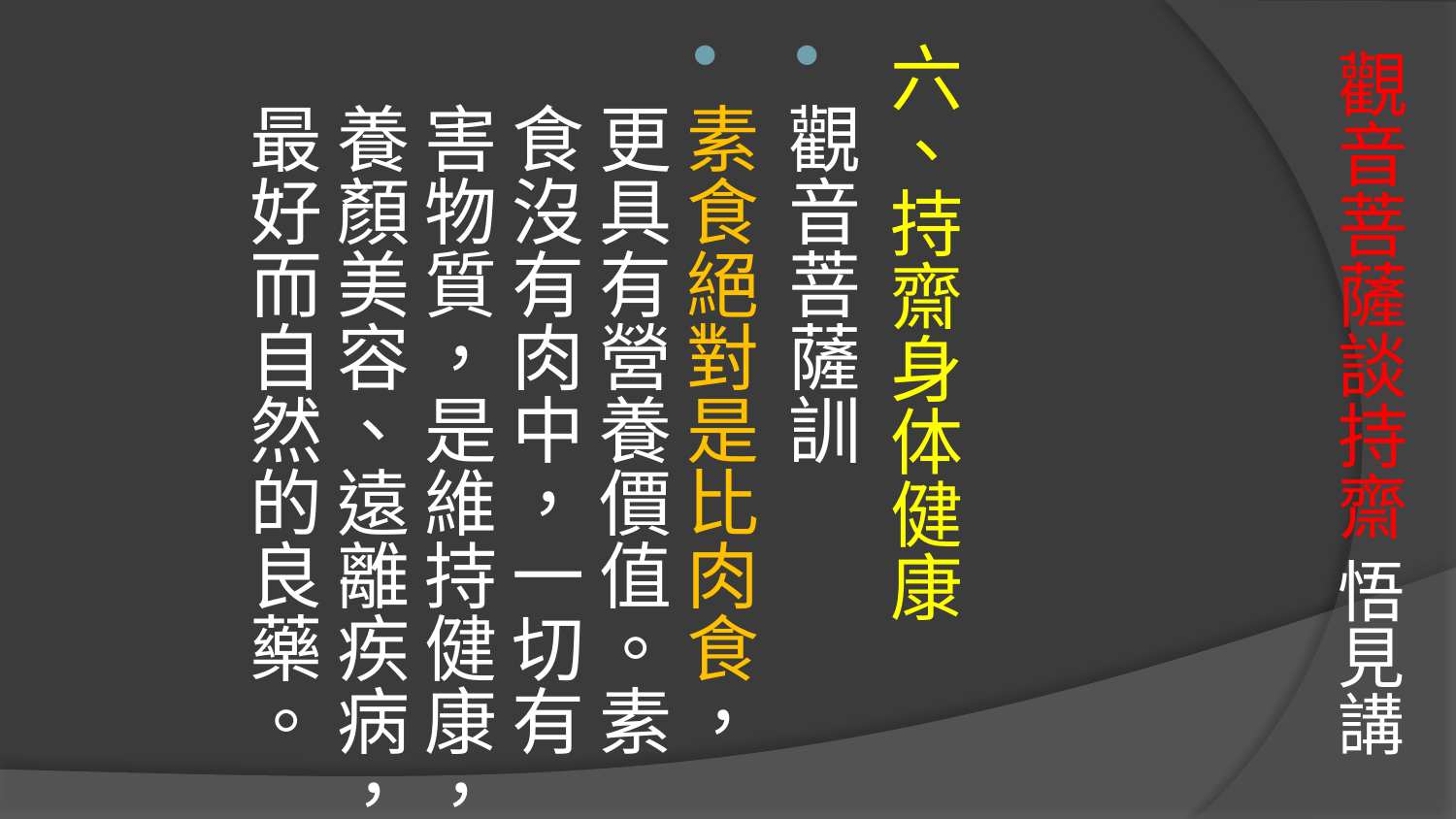

# 觀音菩薩談持齋 悟見講
六、持齋身体健康
觀音菩薩訓
素食絕對是比肉食，更具有營養價值。素食沒有肉中，一切有害物質，是維持健康，養顏美容、遠離疾病，最好而自然的良藥。